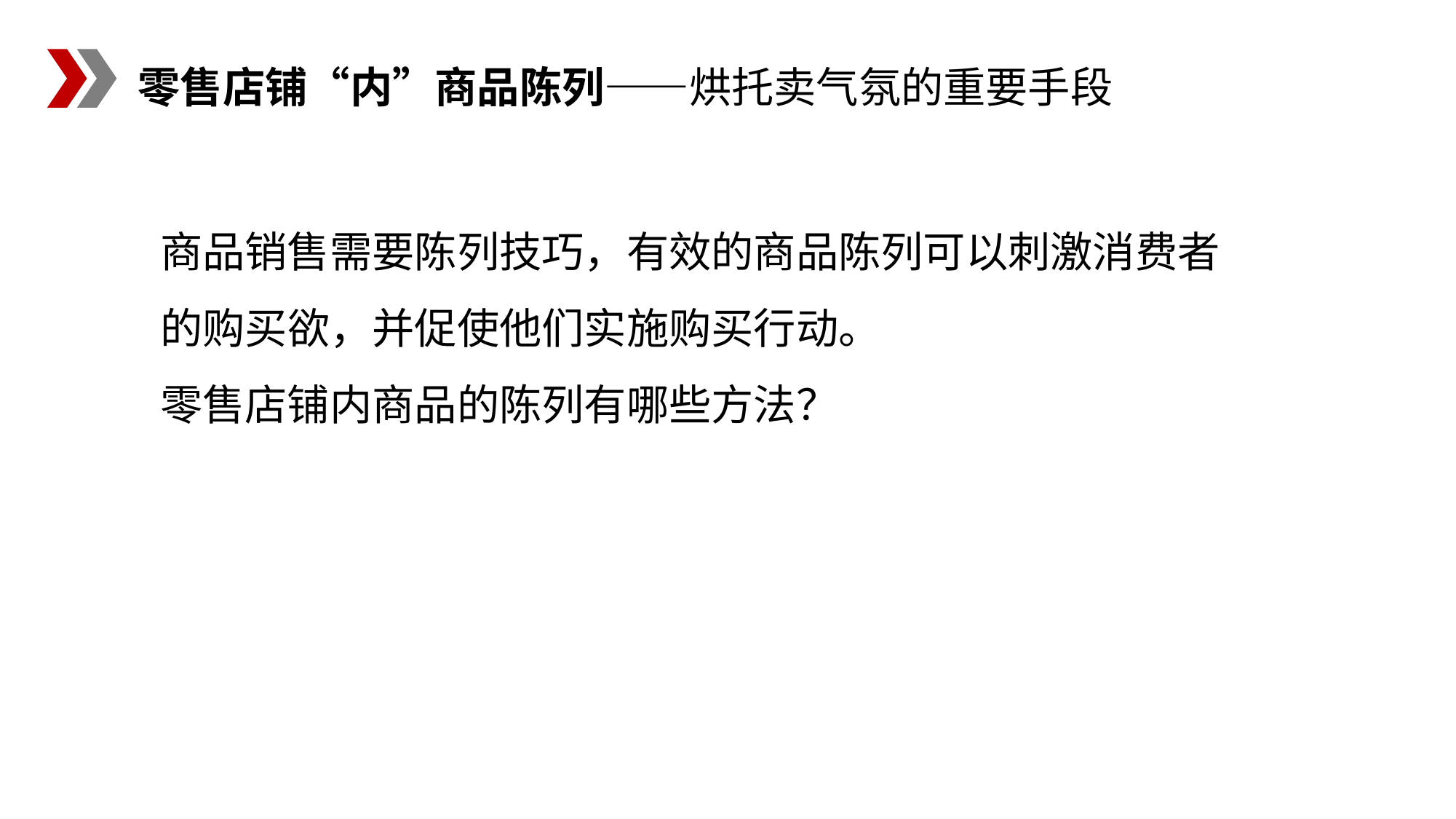

零售店铺“内”商品陈列——烘托卖气氛的重要手段

商品销售需要陈列技巧，有效的商品陈列可以刺激消费者的购买欲，并促使他们实施购买行动。
零售店铺内商品的陈列有哪些方法？